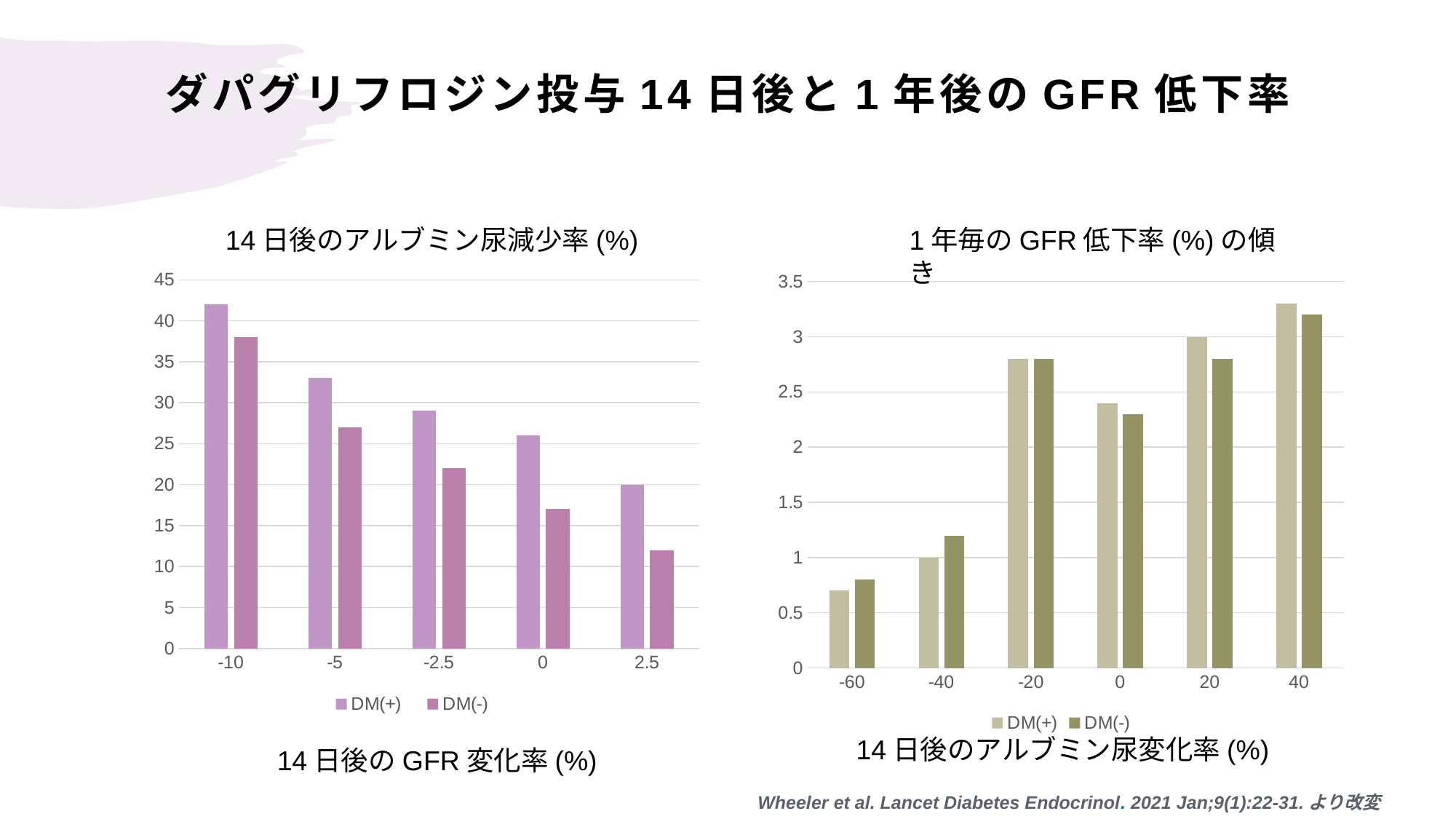

# ダパグリフロジン投与14日後と1年後のGFR低下率
14日後のアルブミン尿減少率(%)
1年毎のGFR低下率(%)の傾き

### Chart

| Category | DM(+) | DM(-) |
|---|---|---|
| -10 | 42.0 | 38.0 |
| -5 | 33.0 | 27.0 |
| -2.5 | 29.0 | 22.0 |
| 0 | 26.0 | 17.0 |
| 2.5 | 20.0 | 12.0 |

### Chart

| Category | DM(+) | DM(-) |
|---|---|---|
| -60 | 0.7 | 0.8 |
| -40 | 1.0 | 1.2 |
| -20 | 2.8 | 2.8 |
| 0 | 2.4 | 2.3 |
| 20 | 3.0 | 2.8 |
| 40 | 3.3 | 3.2 |
14日後のアルブミン尿変化率(%)
14日後のGFR変化率(%)
Wheeler et al. Lancet Diabetes Endocrinol. 2021 Jan;9(1):22-31.より改変